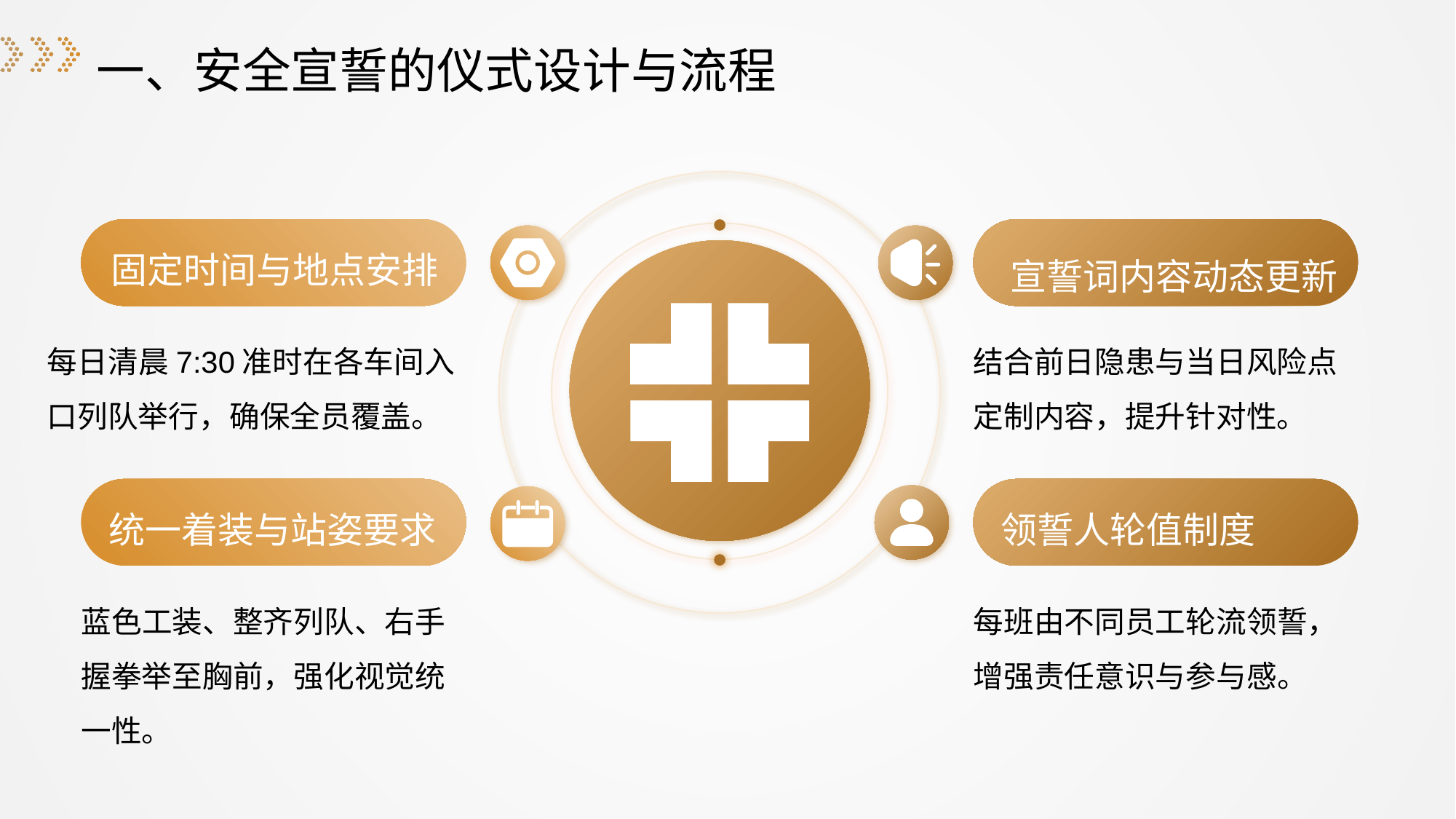

一、安全宣誓的仪式设计与流程

固定时间与地点安排

宣誓词内容动态更新

结合前日隐患与当日风险点定制内容，提升针对性。
每日清晨7:30准时在各车间入口列队举行，确保全员覆盖。

统一着装与站姿要求

领誓人轮值制度

蓝色工装、整齐列队、右手握拳举至胸前，强化视觉统一性。
每班由不同员工轮流领誓，增强责任意识与参与感。